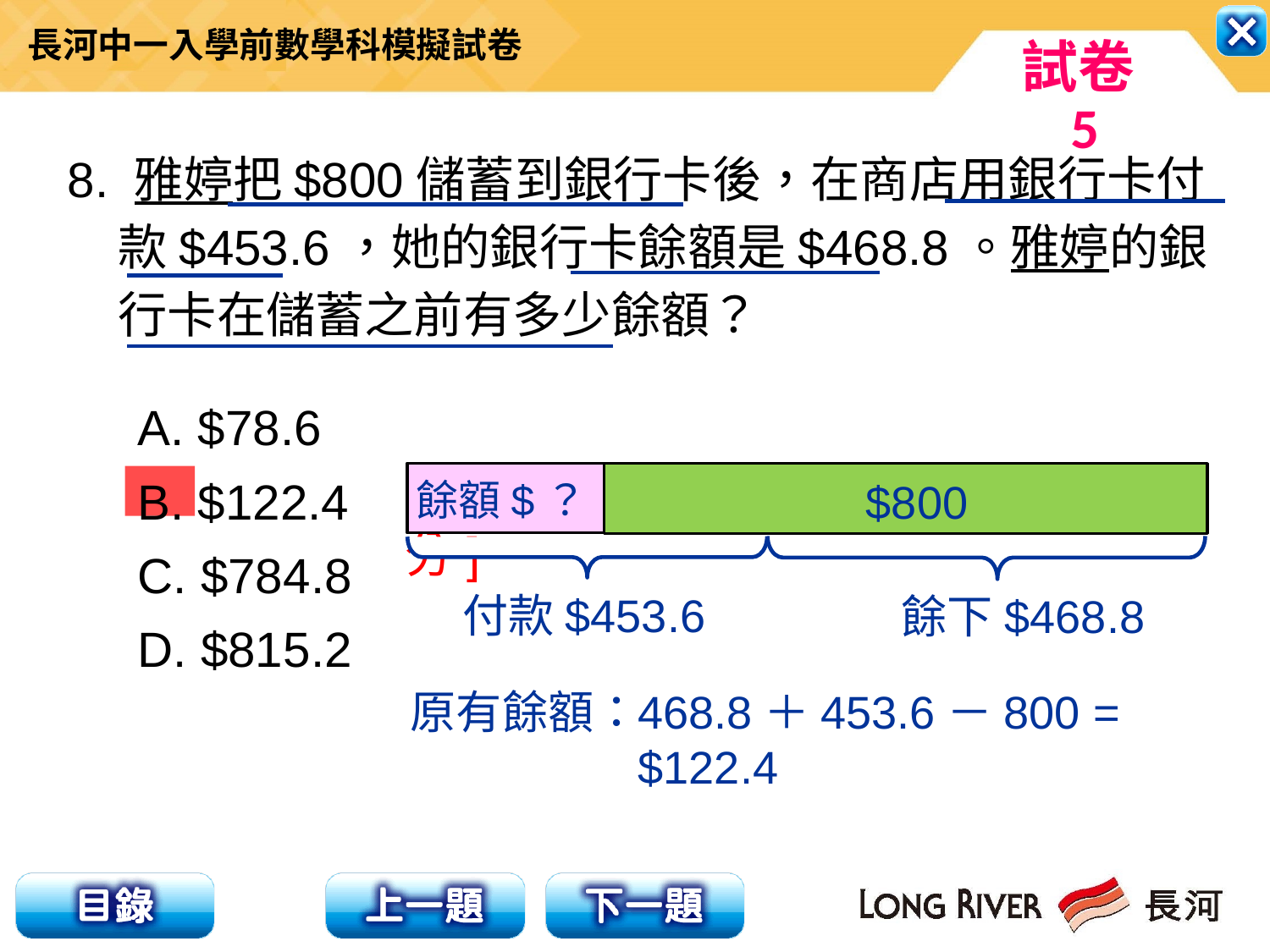

8. 雅婷把$800儲蓄到銀行卡後，在商店用銀行卡付款$453.6，她的銀行卡餘額是$468.8。雅婷的銀行卡在儲蓄之前有多少餘額？

A. $78.6
B. $122.4
C. $784.8
D. $815.2

[2分]

餘額$？
 $800
付款$453.6
餘下$468.8
原有餘額：
468.8＋453.6－800 = $122.4